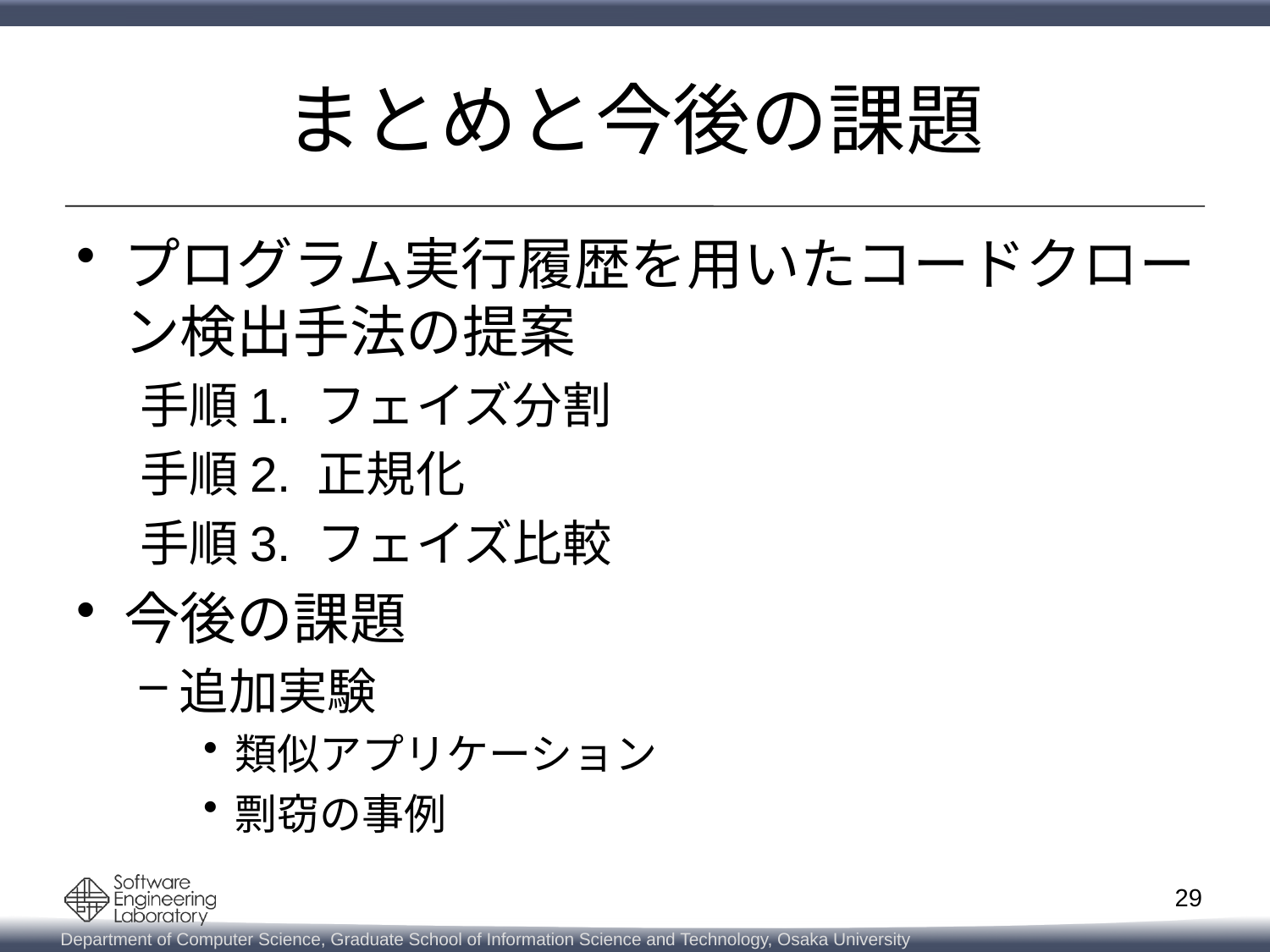

# まとめと今後の課題
プログラム実行履歴を用いたコードクローン検出手法の提案
手順1. フェイズ分割
手順2. 正規化
手順3. フェイズ比較
今後の課題
追加実験
類似アプリケーション
剽窃の事例
29